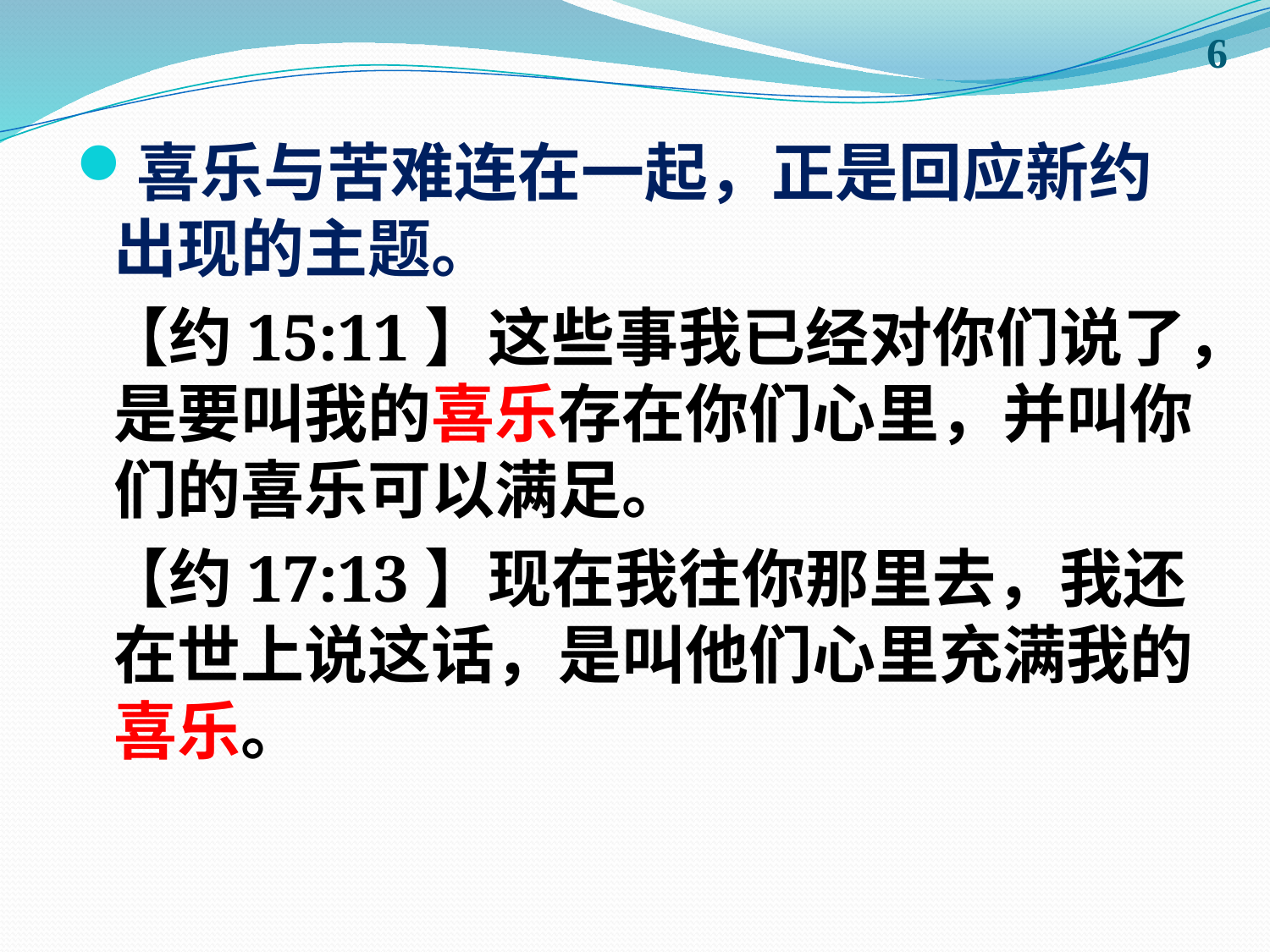

6
喜乐与苦难连在一起，正是回应新约出现的主题。
 【约15:11】这些事我已经对你们说了，是要叫我的喜乐存在你们心里，并叫你们的喜乐可以满足。
 【约17:13】现在我往你那里去，我还在世上说这话，是叫他们心里充满我的喜乐。